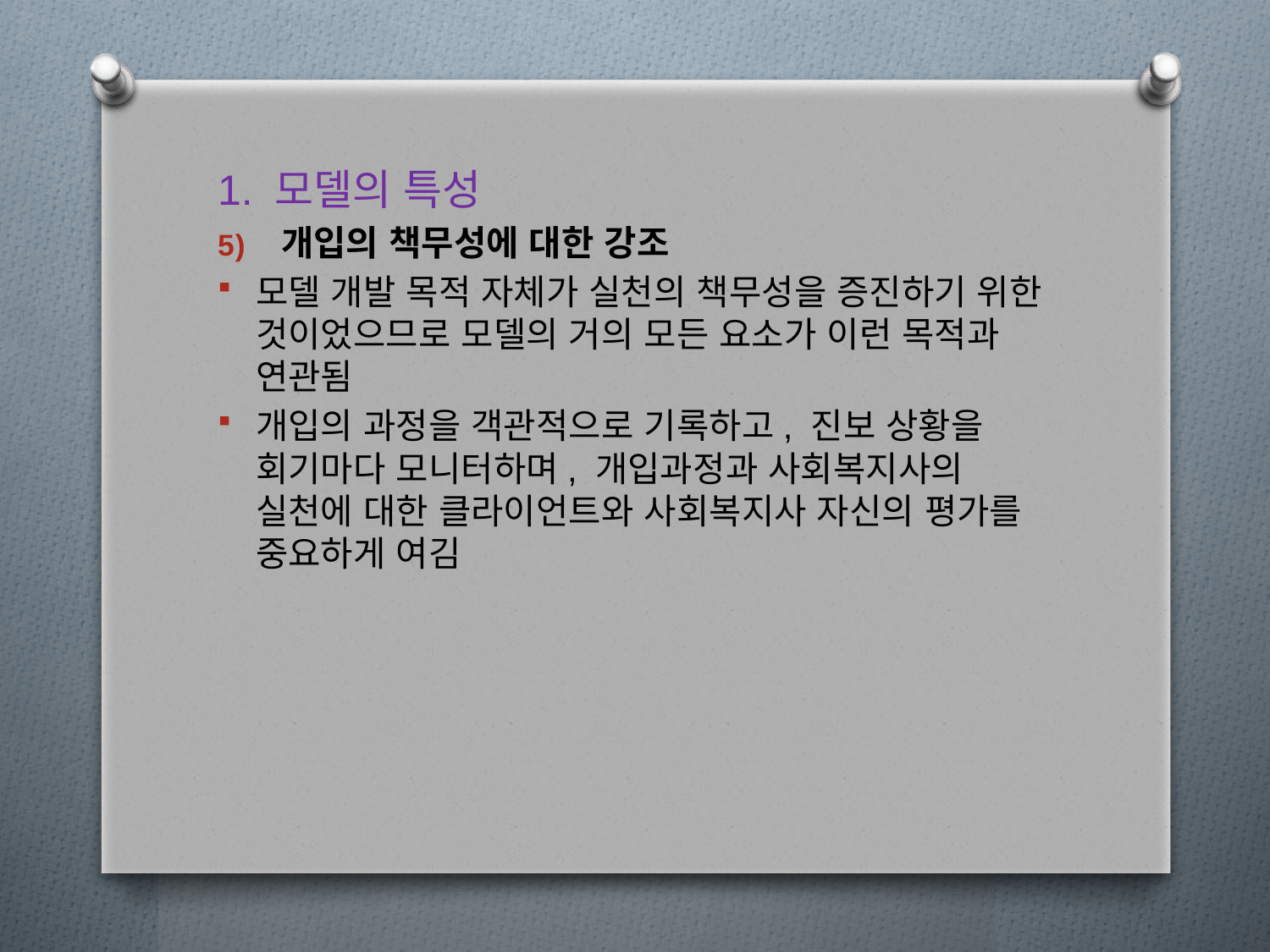

1. 모델의 특성
개입의 책무성에 대한 강조
모델 개발 목적 자체가 실천의 책무성을 증진하기 위한 것이었으므로 모델의 거의 모든 요소가 이런 목적과 연관됨
개입의 과정을 객관적으로 기록하고, 진보 상황을 회기마다 모니터하며, 개입과정과 사회복지사의 실천에 대한 클라이언트와 사회복지사 자신의 평가를 중요하게 여김